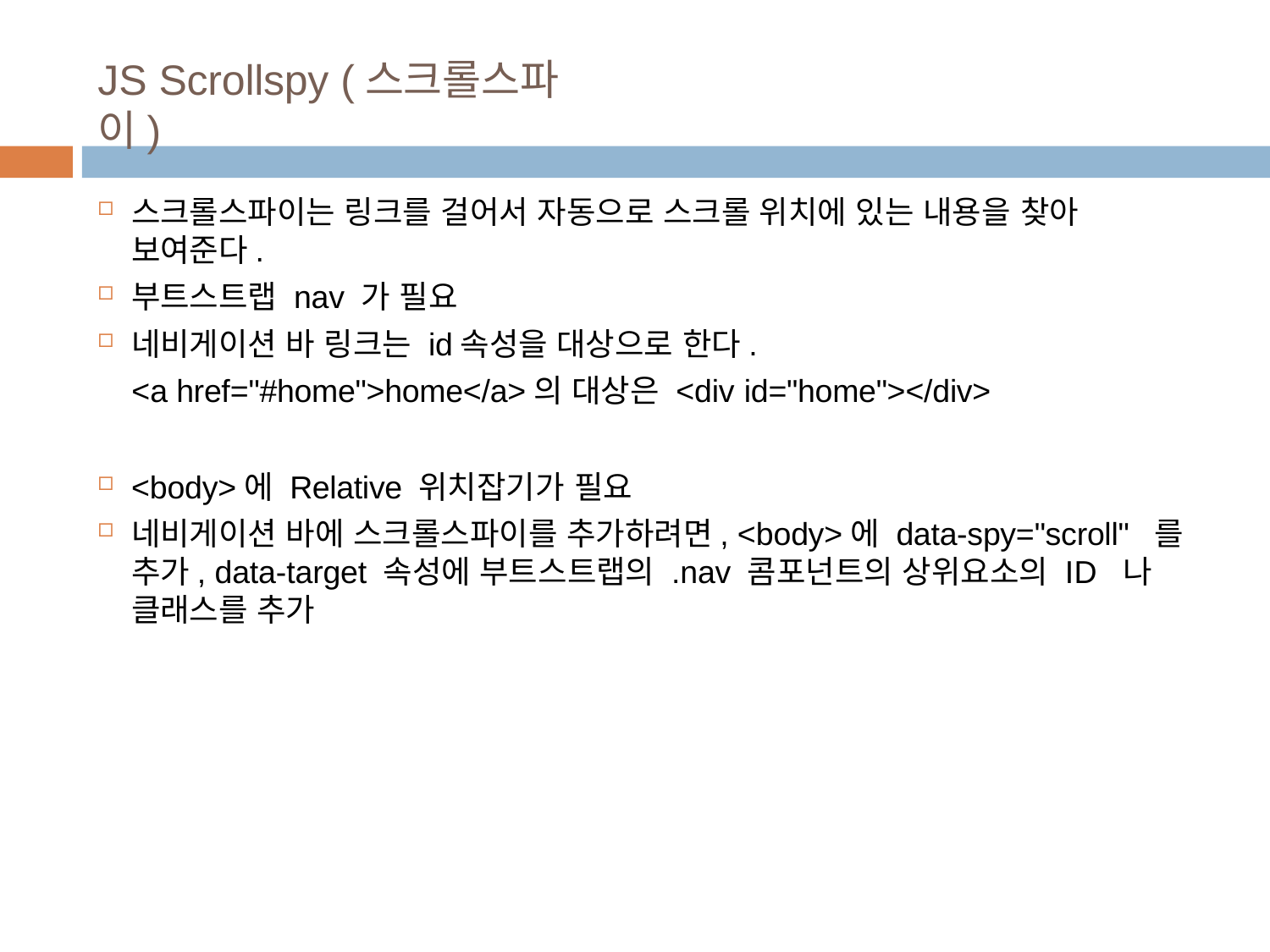

# JS Scrollspy (스크롤스파이)
스크롤스파이는 링크를 걸어서 자동으로 스크롤 위치에 있는 내용을 찾아  보여준다.
부트스트랩 nav 가 필요
네비게이션 바 링크는 id속성을 대상으로 한다.
<a href="#home">home</a>의 대상은 <div id="home"></div>

<body>에 Relative 위치잡기가 필요
네비게이션 바에 스크롤스파이를 추가하려면, <body>에 data-spy="scroll"  를 추가, data-target 속성에 부트스트랩의 .nav 콤포넌트의 상위요소의 ID  나 클래스를 추가